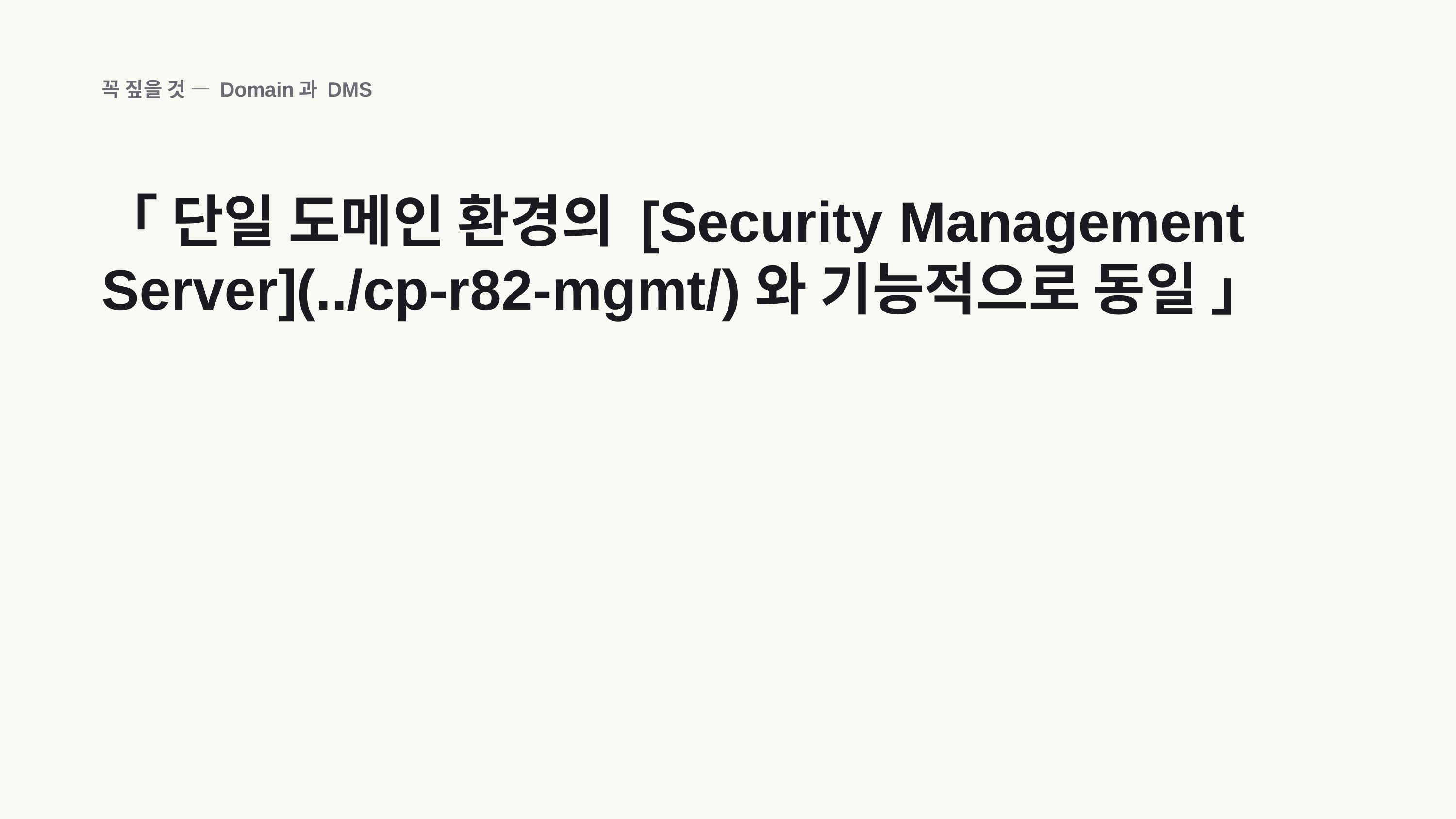

꼭 짚을 것 — Domain과 DMS
「 단일 도메인 환경의 [Security Management Server](../cp-r82-mgmt/)와 기능적으로 동일 」